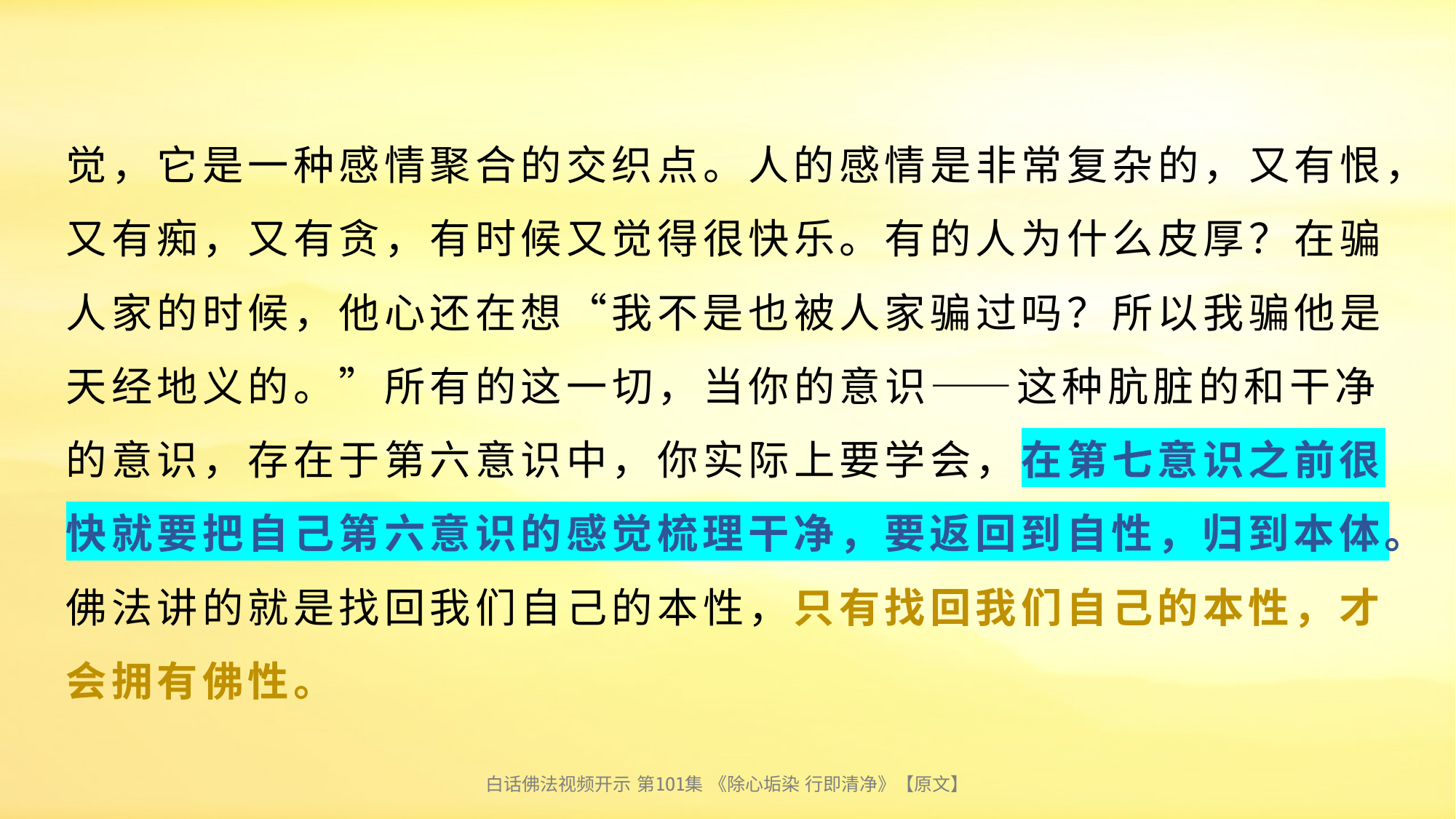

# 觉，它是一种感情聚合的交织点。人的感情是非常复杂的，又有恨，又有痴，又有贪，有时候又觉得很快乐。有的人为什么皮厚？在骗人家的时候，他心还在想“我不是也被人家骗过吗？所以我骗他是天经地义的。”所有的这一切，当你的意识——这种肮脏的和干净的意识，存在于第六意识中，你实际上要学会，在第七意识之前很快就要把自己第六意识的感觉梳理干净，要返回到自性，归到本体。佛法讲的就是找回我们自己的本性，只有找回我们自己的本性，才会拥有佛性。
白话佛法视频开示 第101集 《除心垢染 行即清净》【原文】